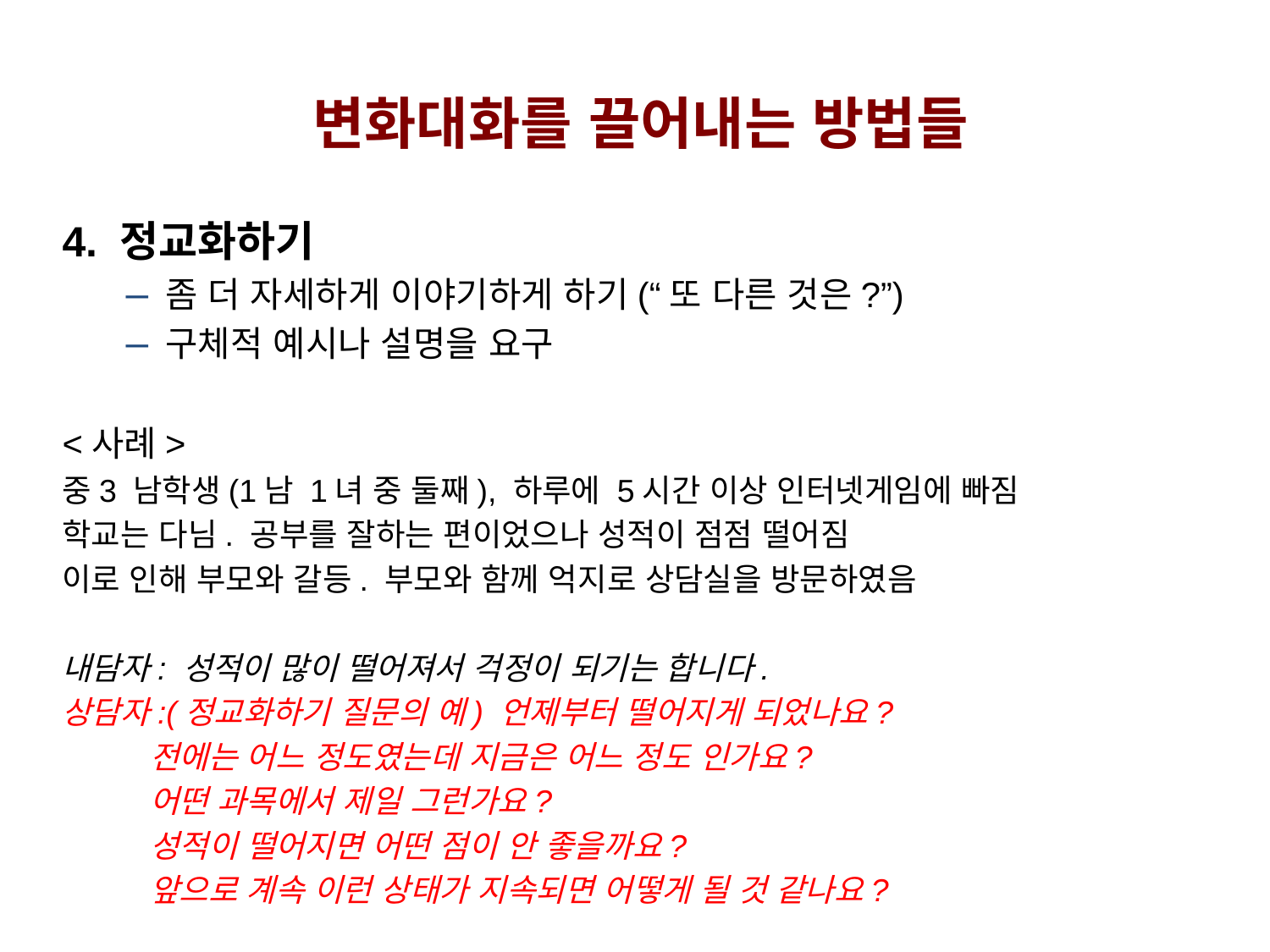

변화대화를 끌어내는 방법들
4. 정교화하기
좀 더 자세하게 이야기하게 하기(“또 다른 것은?”)
구체적 예시나 설명을 요구

<사례>
중3 남학생(1남 1녀 중 둘째), 하루에 5시간 이상 인터넷게임에 빠짐
학교는 다님. 공부를 잘하는 편이었으나 성적이 점점 떨어짐
이로 인해 부모와 갈등. 부모와 함께 억지로 상담실을 방문하였음

내담자: 성적이 많이 떨어져서 걱정이 되기는 합니다.
상담자:(정교화하기 질문의 예) 언제부터 떨어지게 되었나요?
         전에는 어느 정도였는데 지금은 어느 정도 인가요?
         어떤 과목에서 제일 그런가요?
         성적이 떨어지면 어떤 점이 안 좋을까요?
         앞으로 계속 이런 상태가 지속되면 어떻게 될 것 같나요?